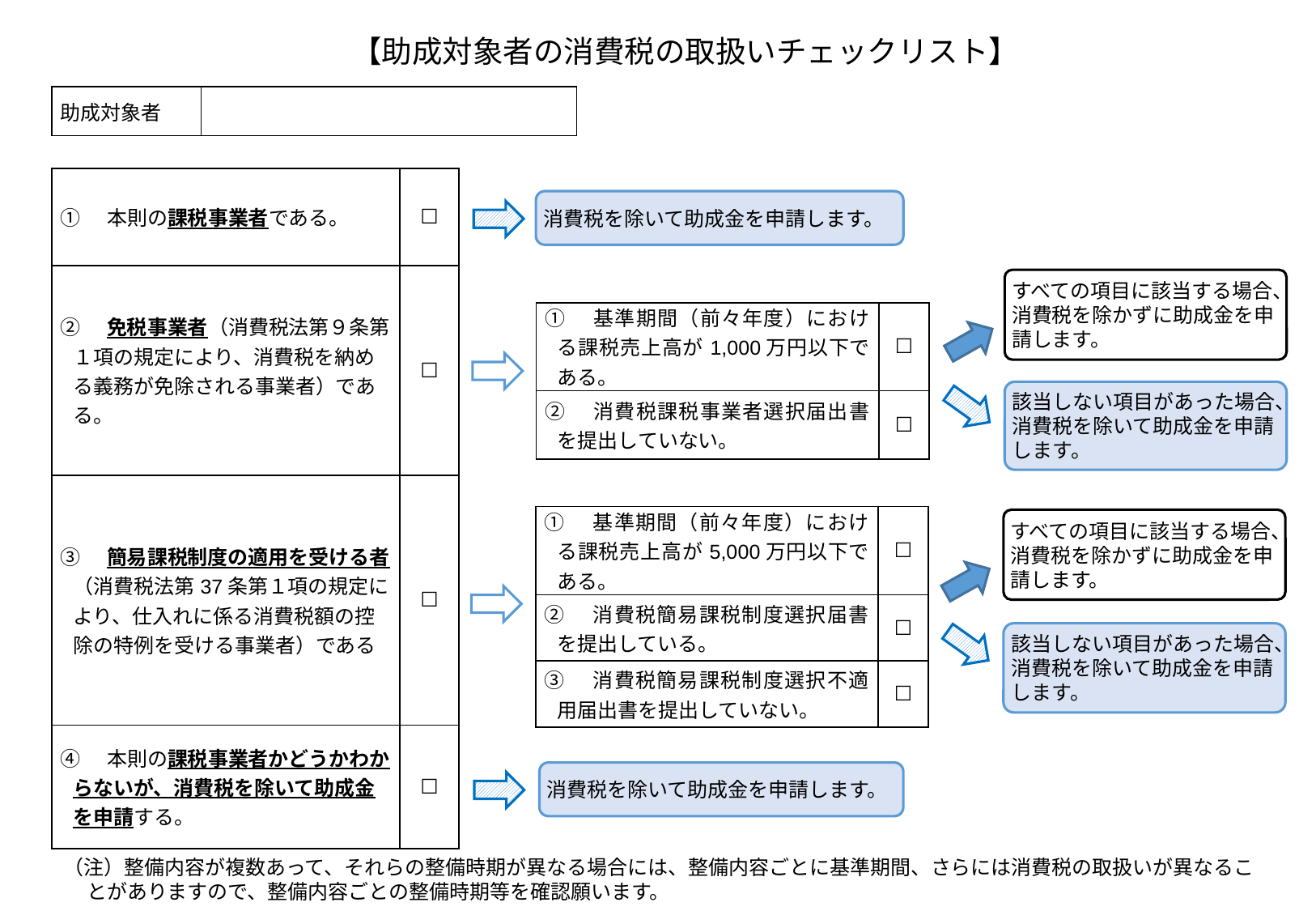

【助成対象者の消費税の取扱いチェックリスト】
| 助成対象者 |  |
| --- | --- |
| ①　本則の課税事業者である。 | ☐ |
| --- | --- |
| ②　免税事業者（消費税法第９条第１項の規定により、消費税を納める義務が免除される事業者）である。 | ☐ |
| ③　簡易課税制度の適用を受ける者（消費税法第37条第１項の規定により、仕入れに係る消費税額の控除の特例を受ける事業者）である | ☐ |
| ④　本則の課税事業者かどうかわからないが、消費税を除いて助成金を申請する。 | ☐ |
消費税を除いて助成金を申請します。

すべての項目に該当する場合、消費税を除かずに助成金を申請します。
| ①　基準期間（前々年度）における課税売上高が1,000万円以下である。 | ☐ |
| --- | --- |
| ②　消費税課税事業者選択届出書を提出していない。 | ☐ |

該当しない項目があった場合、消費税を除いて助成金を申請します。

| ①　基準期間（前々年度）における課税売上高が5,000万円以下である。 | ☐ |
| --- | --- |
| ②　消費税簡易課税制度選択届書を提出している。 | ☐ |
| ③　消費税簡易課税制度選択不適用届出書を提出していない。 | ☐ |
すべての項目に該当する場合、消費税を除かずに助成金を申請します。

該当しない項目があった場合、消費税を除いて助成金を申請します。

消費税を除いて助成金を申請します。

（注）整備内容が複数あって、それらの整備時期が異なる場合には、整備内容ごとに基準期間、さらには消費税の取扱いが異なることがありますので、整備内容ごとの整備時期等を確認願います。